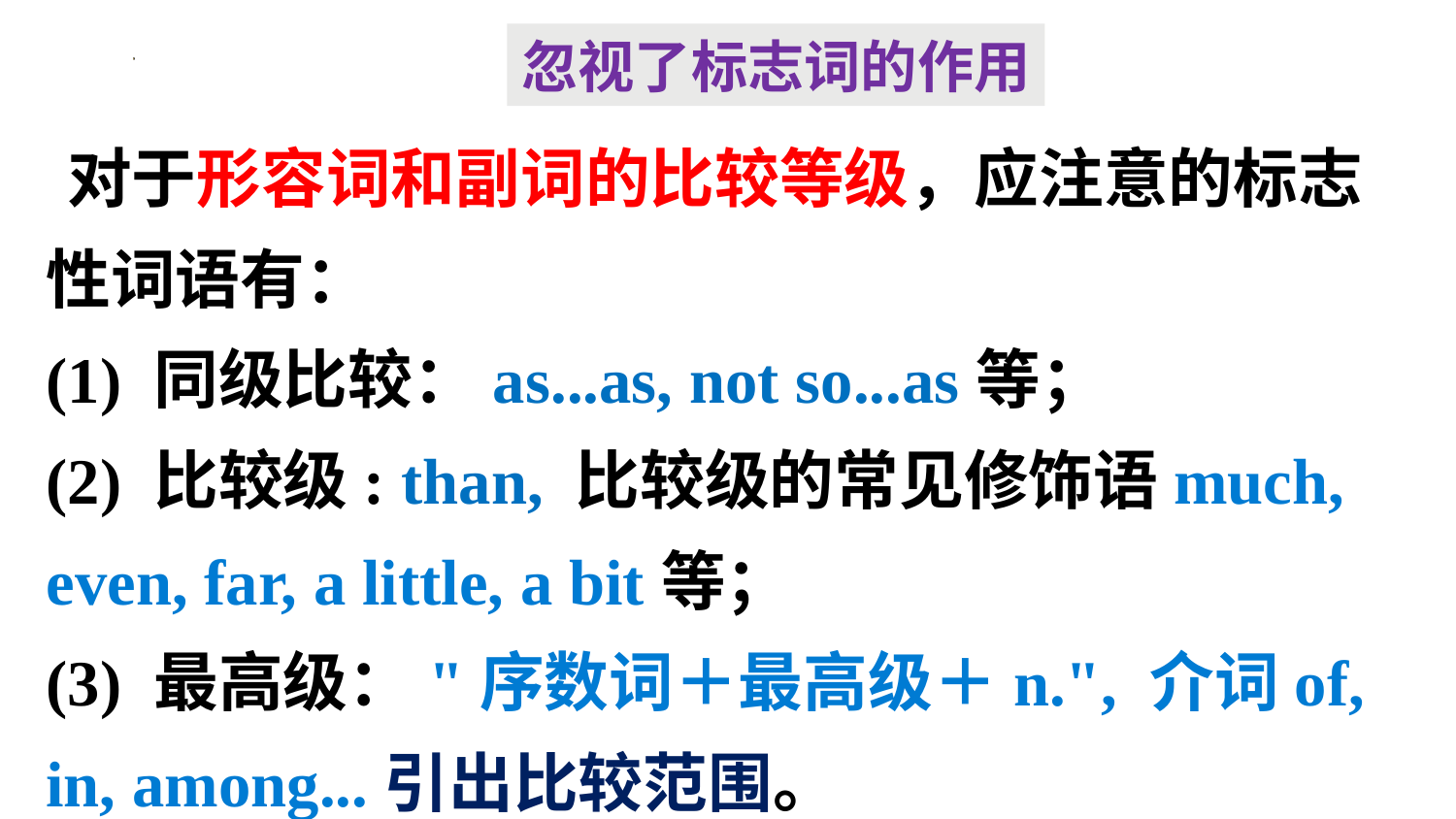

忽视了标志词的作用
 对于形容词和副词的比较等级，应注意的标志性词语有：
(1) 同级比较：as...as, not so...as等；
(2) 比较级: than, 比较级的常见修饰语much, even, far, a little, a bit等；
(3) 最高级："序数词＋最高级＋n.", 介词of, in, among...引出比较范围。